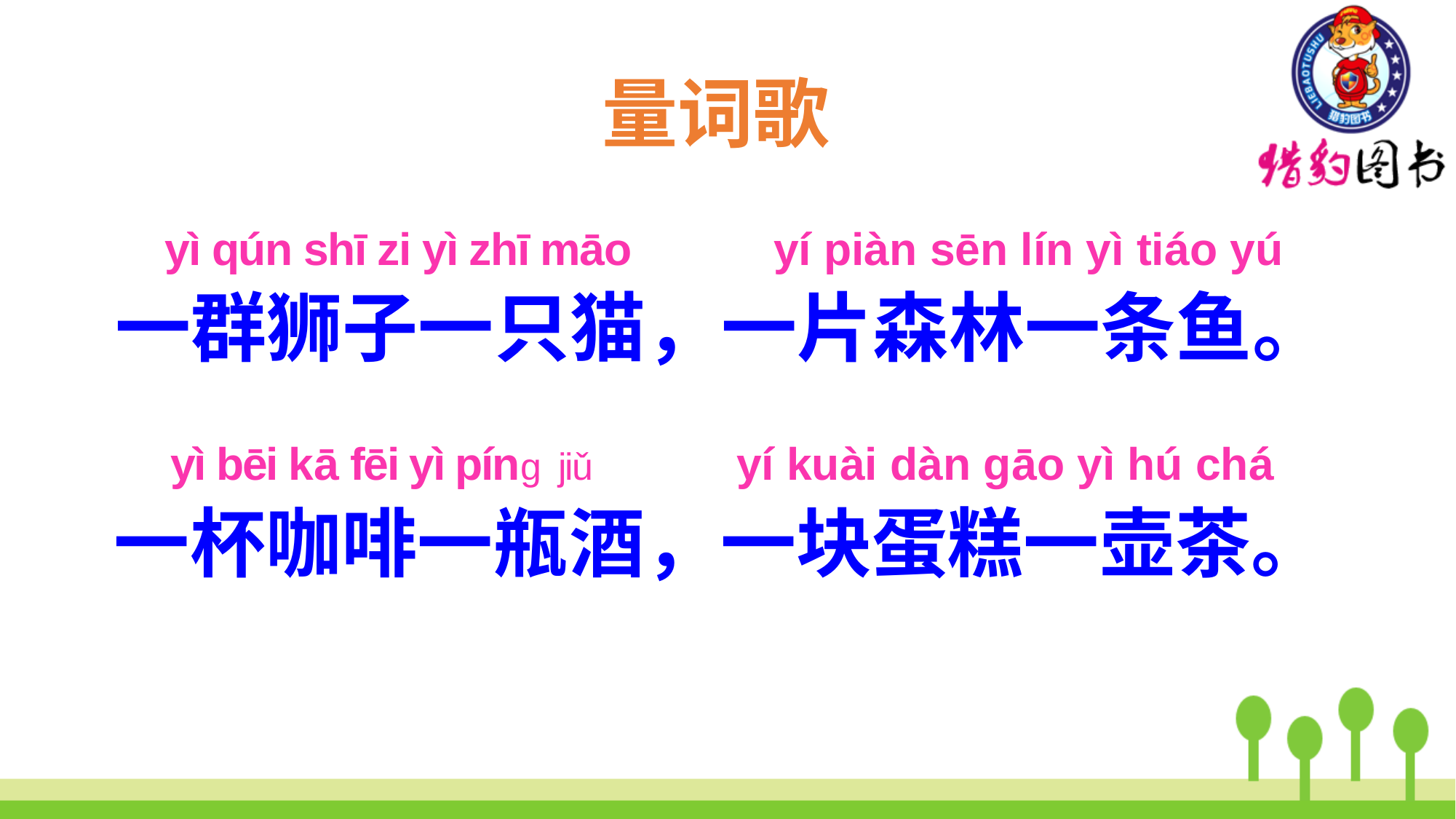

量词歌
yì qún shī zi yì zhī māo
一群狮子一只猫，
yí piàn sēn lín yì tiáo yú
一片森林一条鱼。
yì bēi kā fēi yì píng  jiǔ
一杯咖啡一瓶酒，
yí kuài dàn gāo yì hú chá
一块蛋糕一壶茶。